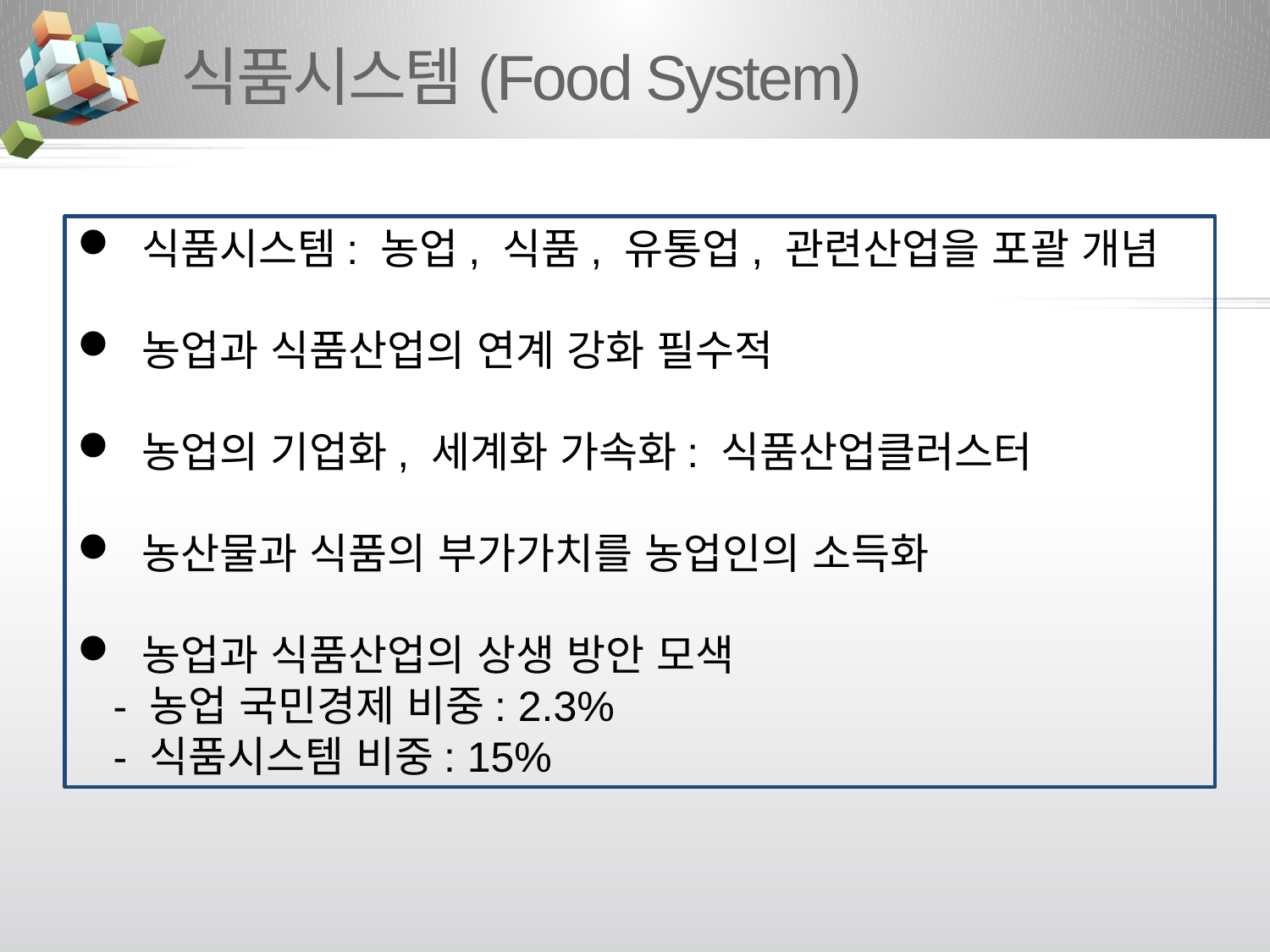

# 식품시스템(Food System)
 식품시스템: 농업, 식품, 유통업, 관련산업을 포괄 개념

 농업과 식품산업의 연계 강화 필수적

 농업의 기업화, 세계화 가속화: 식품산업클러스터

 농산물과 식품의 부가가치를 농업인의 소득화

 농업과 식품산업의 상생 방안 모색
   - 농업 국민경제 비중: 2.3%
   - 식품시스템 비중: 15%